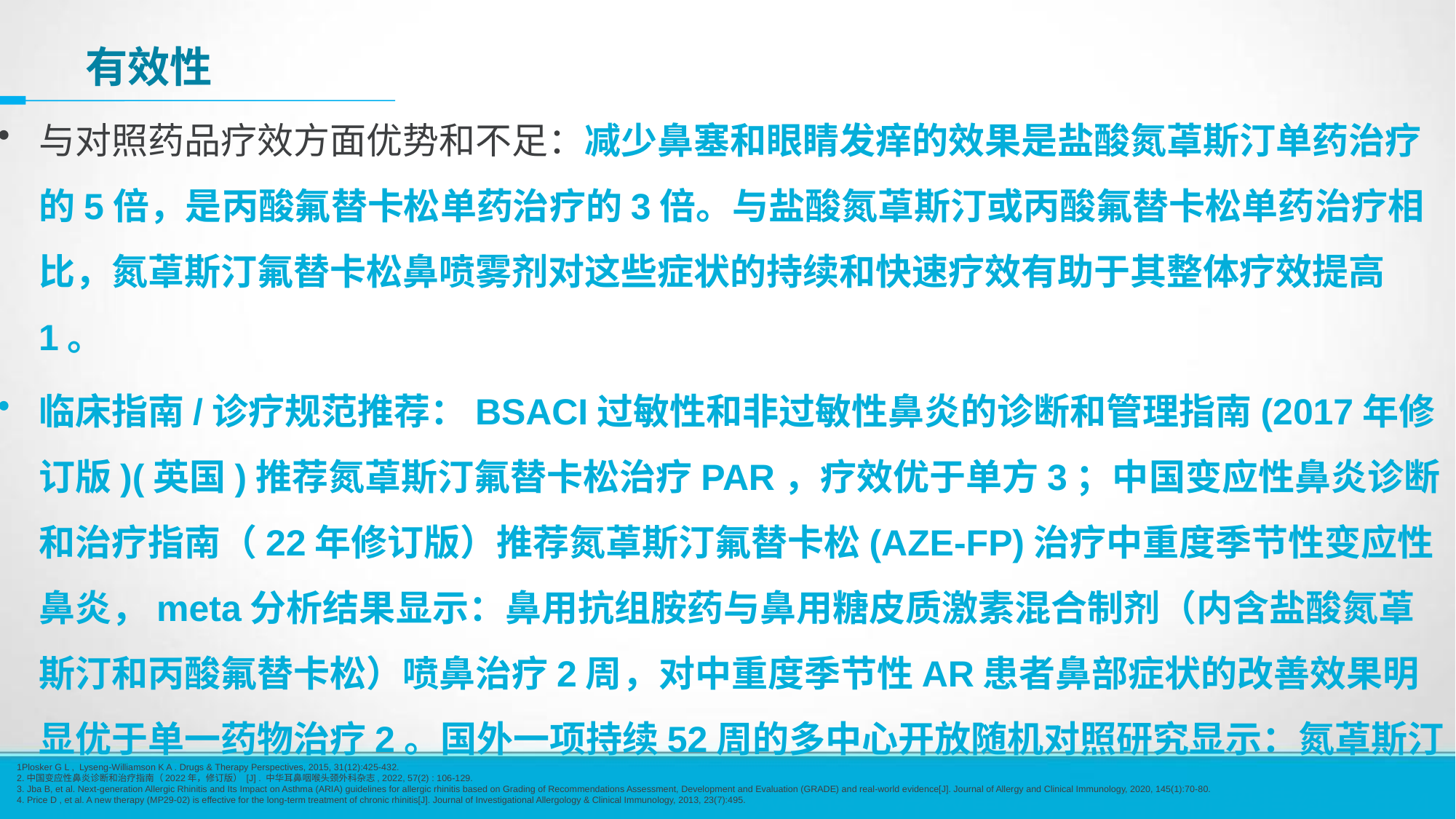

# 有效性
与对照药品疗效方面优势和不足：减少鼻塞和眼睛发痒的效果是盐酸氮䓬斯汀单药治疗的5倍，是丙酸氟替卡松单药治疗的3倍。与盐酸氮䓬斯汀或丙酸氟替卡松单药治疗相比，氮䓬斯汀氟替卡松鼻喷雾剂对这些症状的持续和快速疗效有助于其整体疗效提高1。
临床指南/诊疗规范推荐：BSACI过敏性和非过敏性鼻炎的诊断和管理指南(2017年修订版)(英国)推荐氮䓬斯汀氟替卡松治疗PAR，疗效优于单方3；中国变应性鼻炎诊断和治疗指南（22年修订版）推荐氮䓬斯汀氟替卡松(AZE-FP)治疗中重度季节性变应性鼻炎，meta分析结果显示：鼻用抗组胺药与鼻用糖皮质激素混合制剂（内含盐酸氮䓬斯汀和丙酸氟替卡松）喷鼻治疗2周，对中重度季节性AR患者鼻部症状的改善效果明显优于单一药物治疗2。国外一项持续52周的多中心开放随机对照研究显示：氮䓬斯汀氟替卡松鼻喷雾剂治疗PAR与单方相比：起效迅速、疗效更好，其治疗优势持续一年4

1Plosker G L ,  Lyseng-Williamson K A . Drugs & Therapy Perspectives, 2015, 31(12):425-432.
2.中国变应性鼻炎诊断和治疗指南（2022年，修订版） [J] . 中华耳鼻咽喉头颈外科杂志, 2022, 57(2) : 106-129.
3. Jba B, et al. Next-generation Allergic Rhinitis and Its Impact on Asthma (ARIA) guidelines for allergic rhinitis based on Grading of Recommendations Assessment, Development and Evaluation (GRADE) and real-world evidence[J]. Journal of Allergy and Clinical Immunology, 2020, 145(1):70-80.
4. Price D , et al. A new therapy (MP29-02) is effective for the long-term treatment of chronic rhinitis[J]. Journal of Investigational Allergology & Clinical Immunology, 2013, 23(7):495.